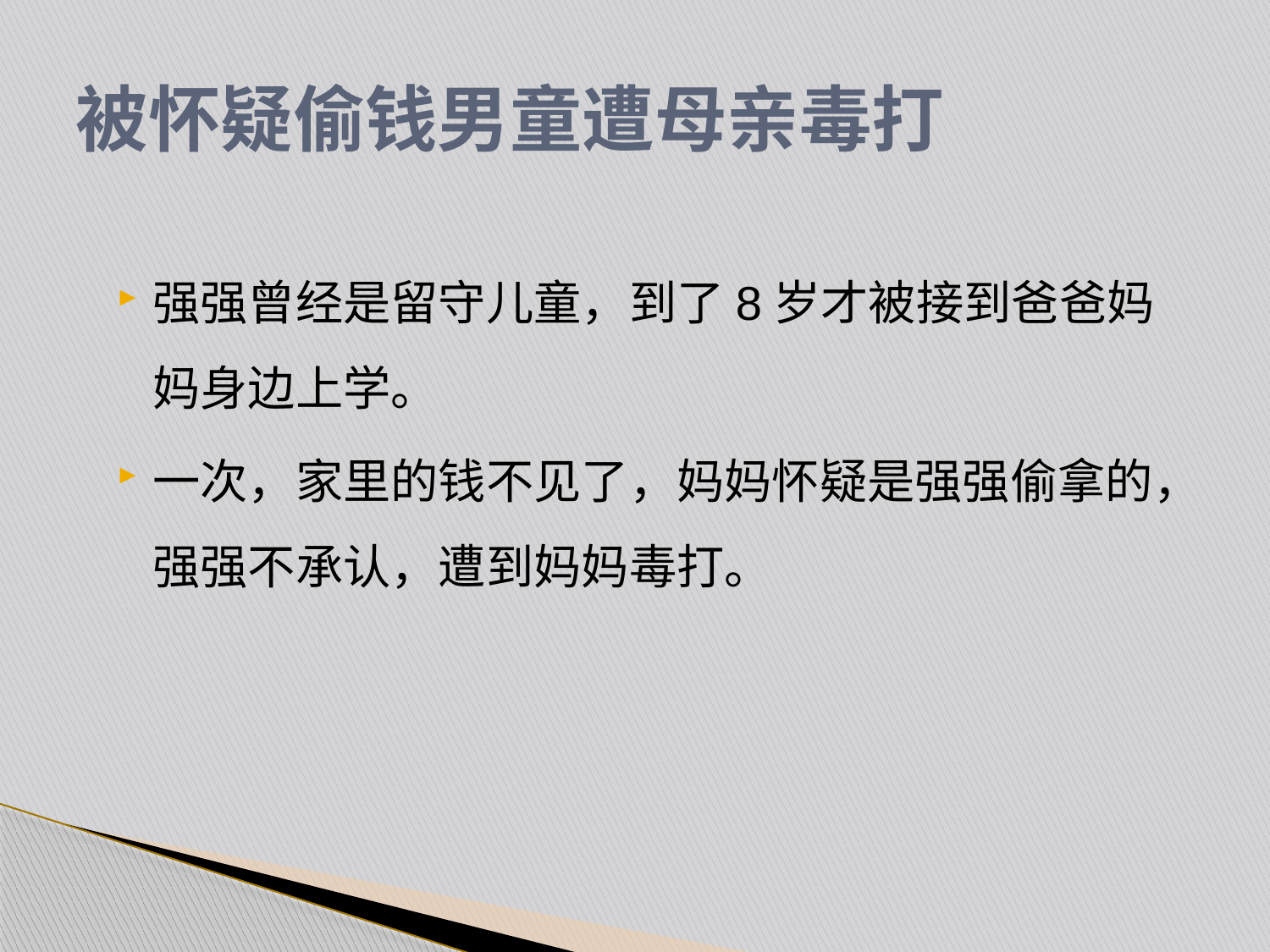

# 被怀疑偷钱男童遭母亲毒打
强强曾经是留守儿童，到了8岁才被接到爸爸妈妈身边上学。
一次，家里的钱不见了，妈妈怀疑是强强偷拿的，强强不承认，遭到妈妈毒打。